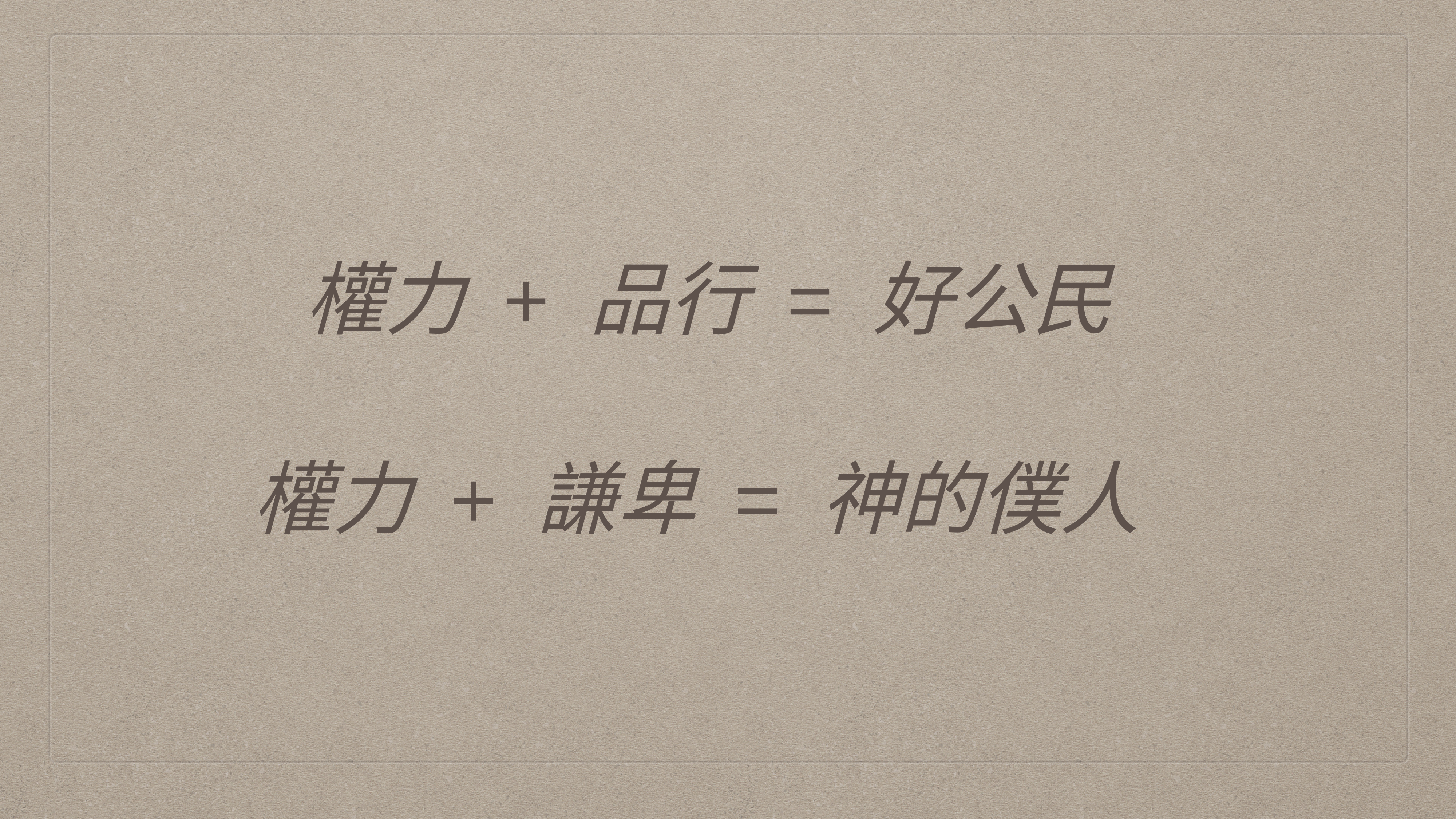

權力 + 品行 = 好公民
權力 + 謙卑 = 神的僕人